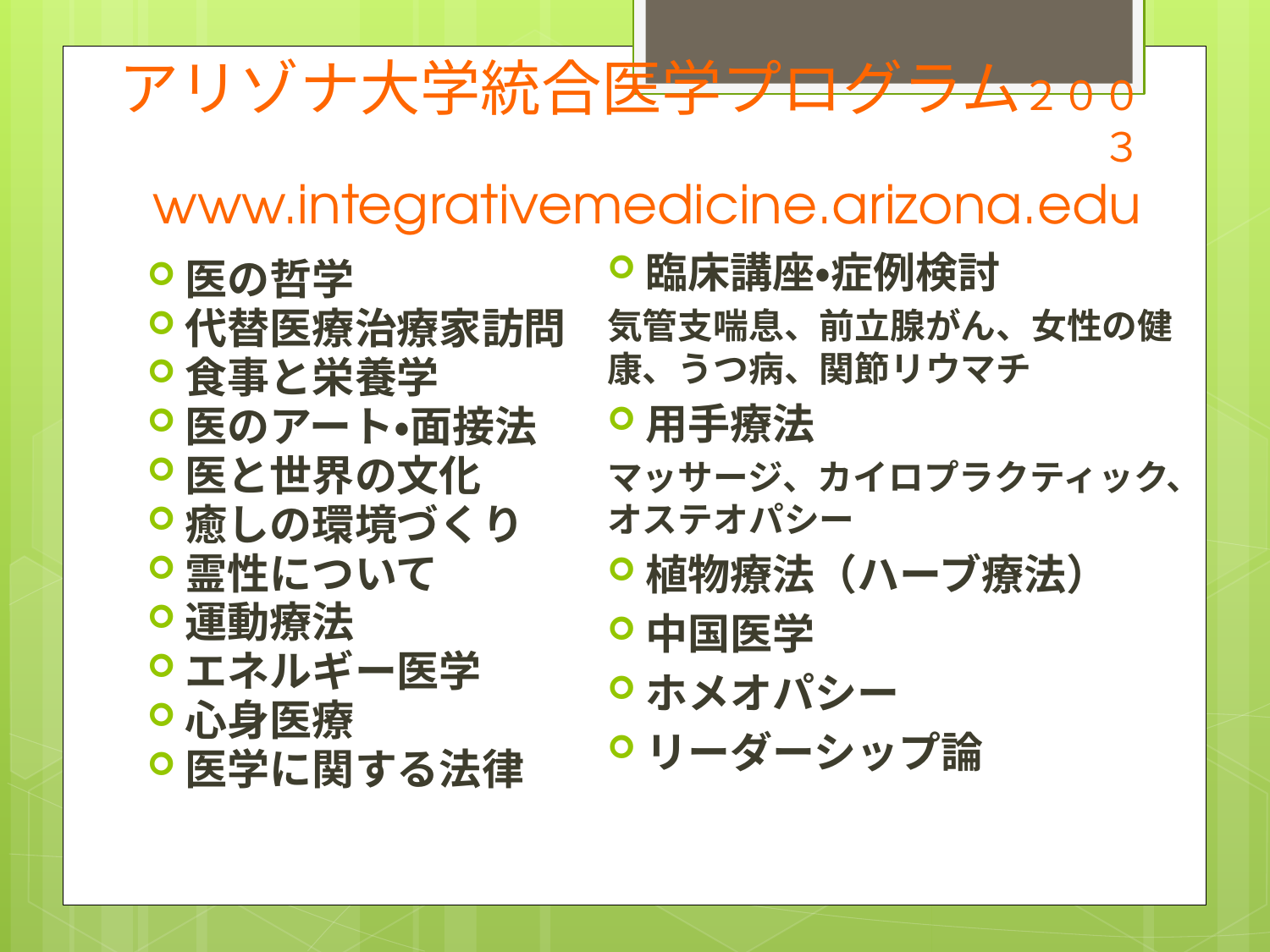

# アリゾナ大学統合医学プログラム２００３ www.integrativemedicine.arizona.edu
臨床講座・症例検討
気管支喘息、前立腺がん、女性の健康、うつ病、関節リウマチ
用手療法
マッサージ、カイロプラクティック、オステオパシー
植物療法（ハーブ療法）
中国医学
ホメオパシー
リーダーシップ論

医の哲学
代替医療治療家訪問
食事と栄養学
医のアート・面接法
医と世界の文化
癒しの環境づくり
霊性について
運動療法
エネルギー医学
心身医療
医学に関する法律